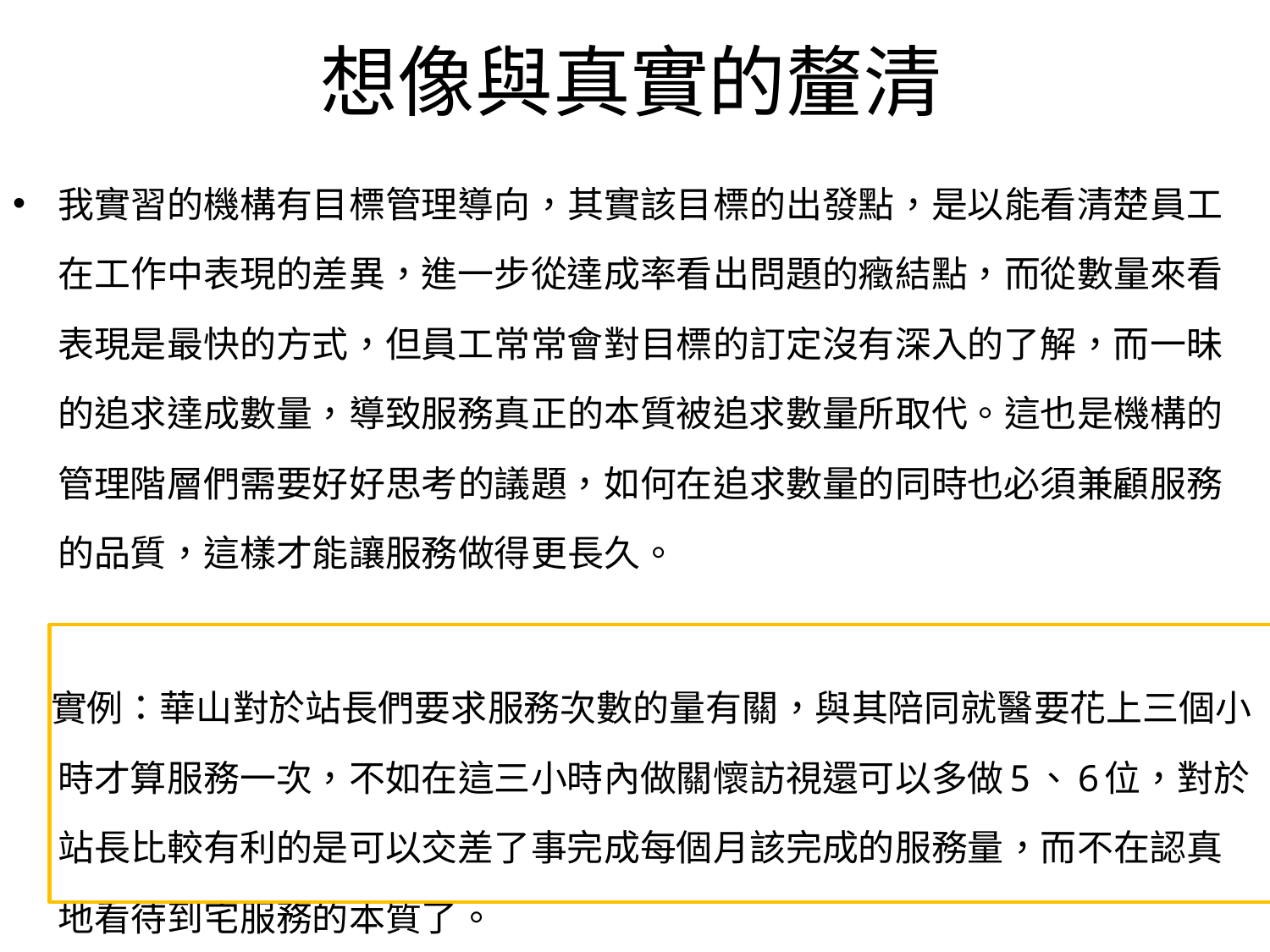

# 想像與真實的釐清
我實習的機構有目標管理導向，其實該目標的出發點，是以能看清楚員工在工作中表現的差異，進一步從達成率看出問題的癥結點，而從數量來看表現是最快的方式，但員工常常會對目標的訂定沒有深入的了解，而一昧的追求達成數量，導致服務真正的本質被追求數量所取代。這也是機構的管理階層們需要好好思考的議題，如何在追求數量的同時也必須兼顧服務的品質，這樣才能讓服務做得更長久。

    實例：華山對於站長們要求服務次數的量有關，與其陪同就醫要花上三個小時才算服務一次，不如在這三小時內做關懷訪視還可以多做5、6位，對於站長比較有利的是可以交差了事完成每個月該完成的服務量，而不在認真地看待到宅服務的本質了。